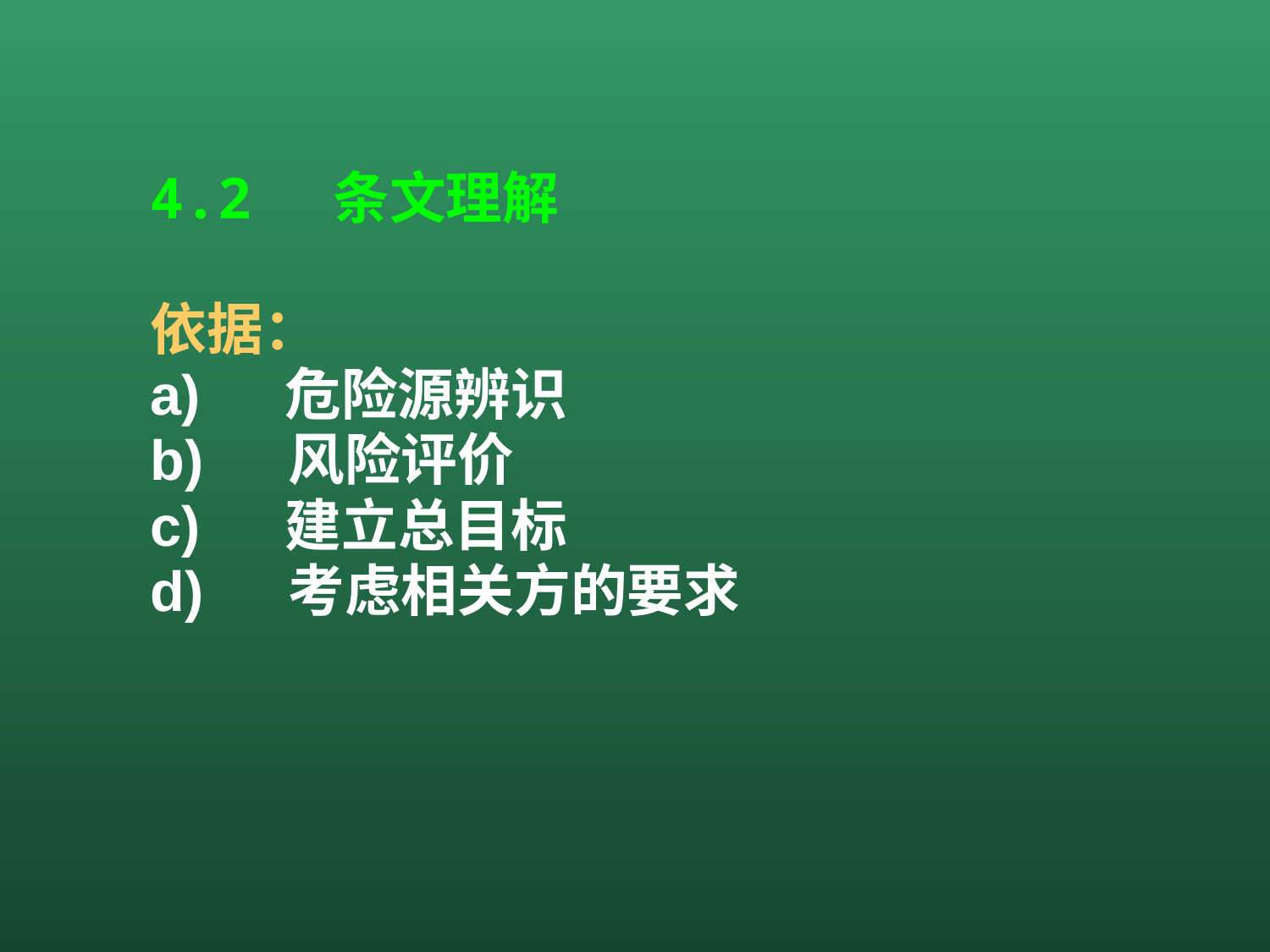

4.2  条文理解

依据：
a)     危险源辨识
b)     风险评价
c)     建立总目标
d)     考虑相关方的要求